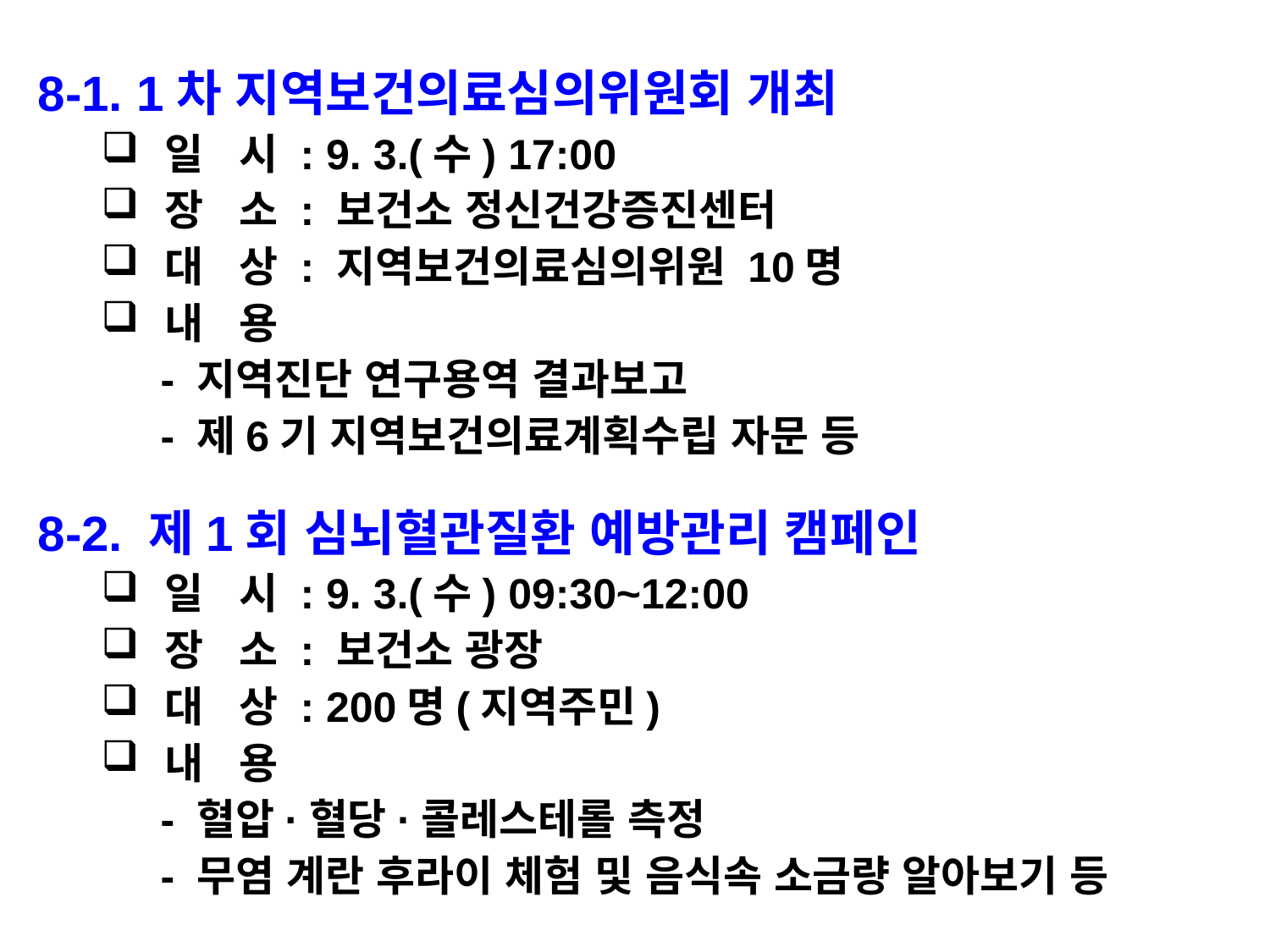

8-1. 1차 지역보건의료심의위원회 개최
일   시 : 9. 3.(수) 17:00
장   소 : 보건소 정신건강증진센터
대   상 : 지역보건의료심의위원 10명
내   용
     - 지역진단 연구용역 결과보고
     - 제6기 지역보건의료계획수립 자문 등

8-2. 제1회 심뇌혈관질환 예방관리 캠페인
일   시 : 9. 3.(수) 09:30~12:00
장   소 : 보건소 광장
대   상 : 200명(지역주민)
내   용
     - 혈압·혈당·콜레스테롤 측정
     - 무염 계란 후라이 체험 및 음식속 소금량 알아보기 등